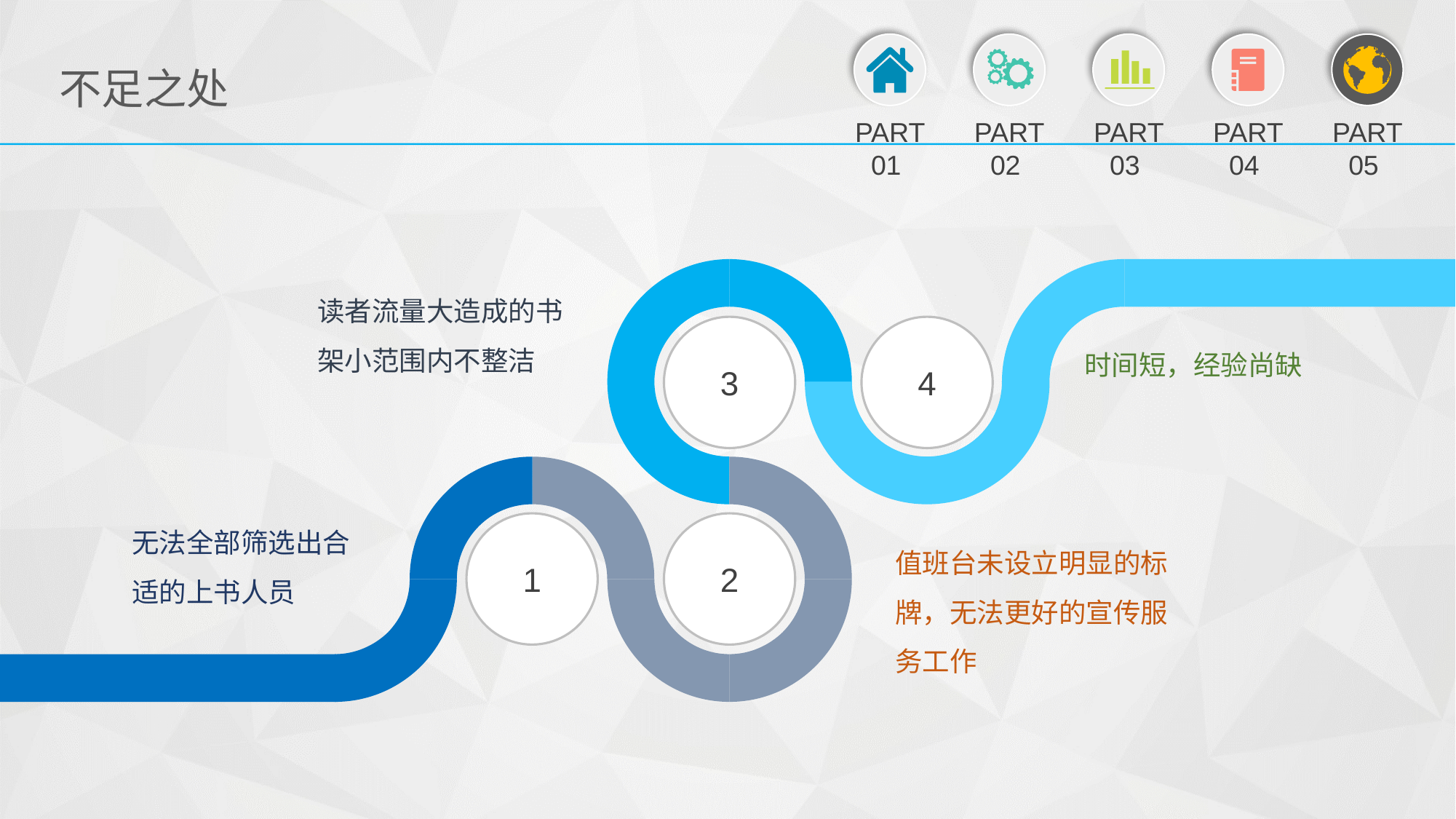

读者流量大造成的书架小范围内不整洁
3
4
时间短，经验尚缺

无法全部筛选出合适的上书人员
1
2
值班台未设立明显的标牌，无法更好的宣传服务工作